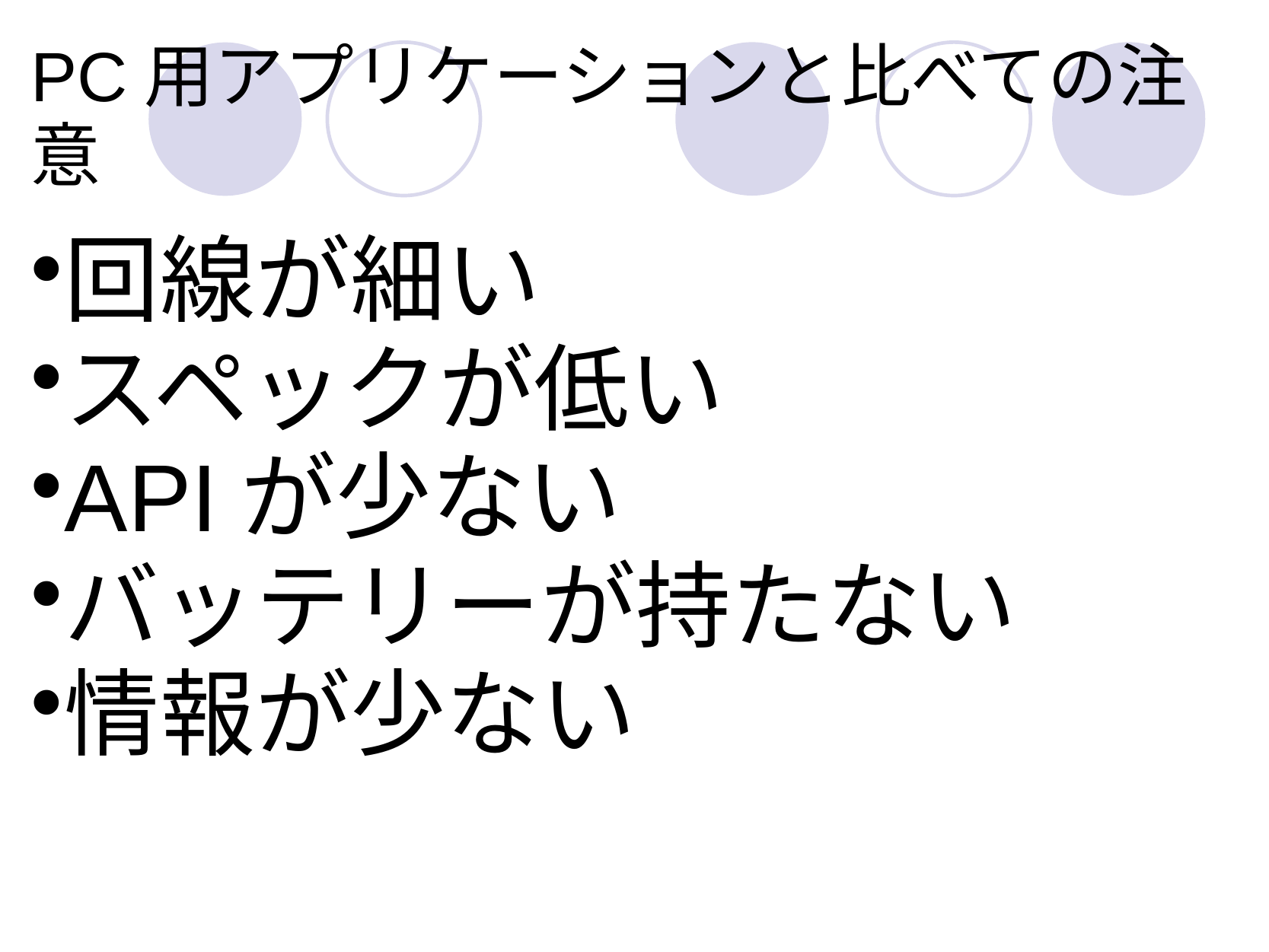

# PC用アプリケーションと比べての注意
回線が細い
スペックが低い
APIが少ない
バッテリーが持たない
情報が少ない